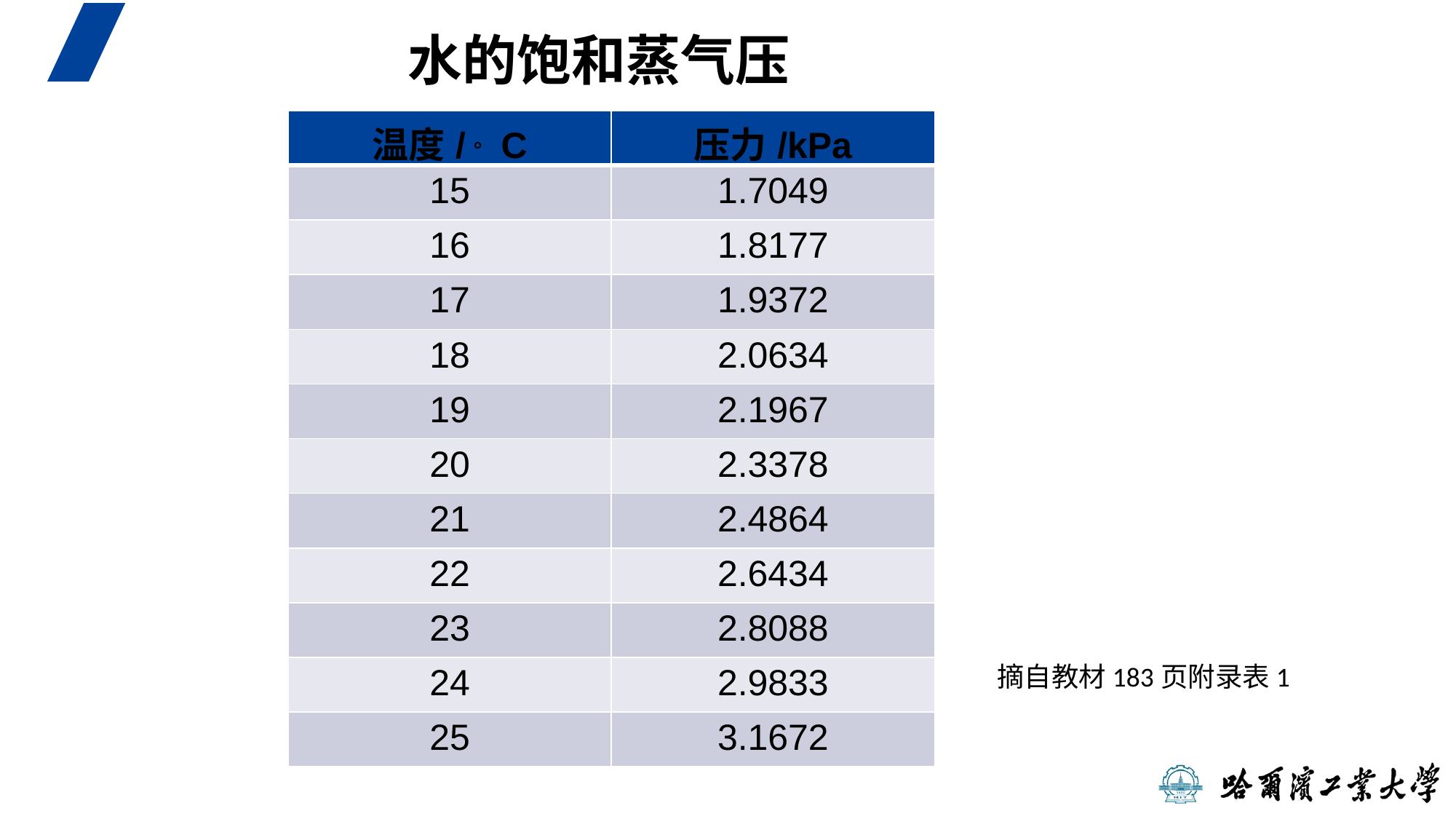

水的饱和蒸气压
| 温度/。C | 压力/kPa |
| --- | --- |
| 15 | 1.7049 |
| 16 | 1.8177 |
| 17 | 1.9372 |
| 18 | 2.0634 |
| 19 | 2.1967 |
| 20 | 2.3378 |
| 21 | 2.4864 |
| 22 | 2.6434 |
| 23 | 2.8088 |
| 24 | 2.9833 |
| 25 | 3.1672 |
摘自教材183页附录表1